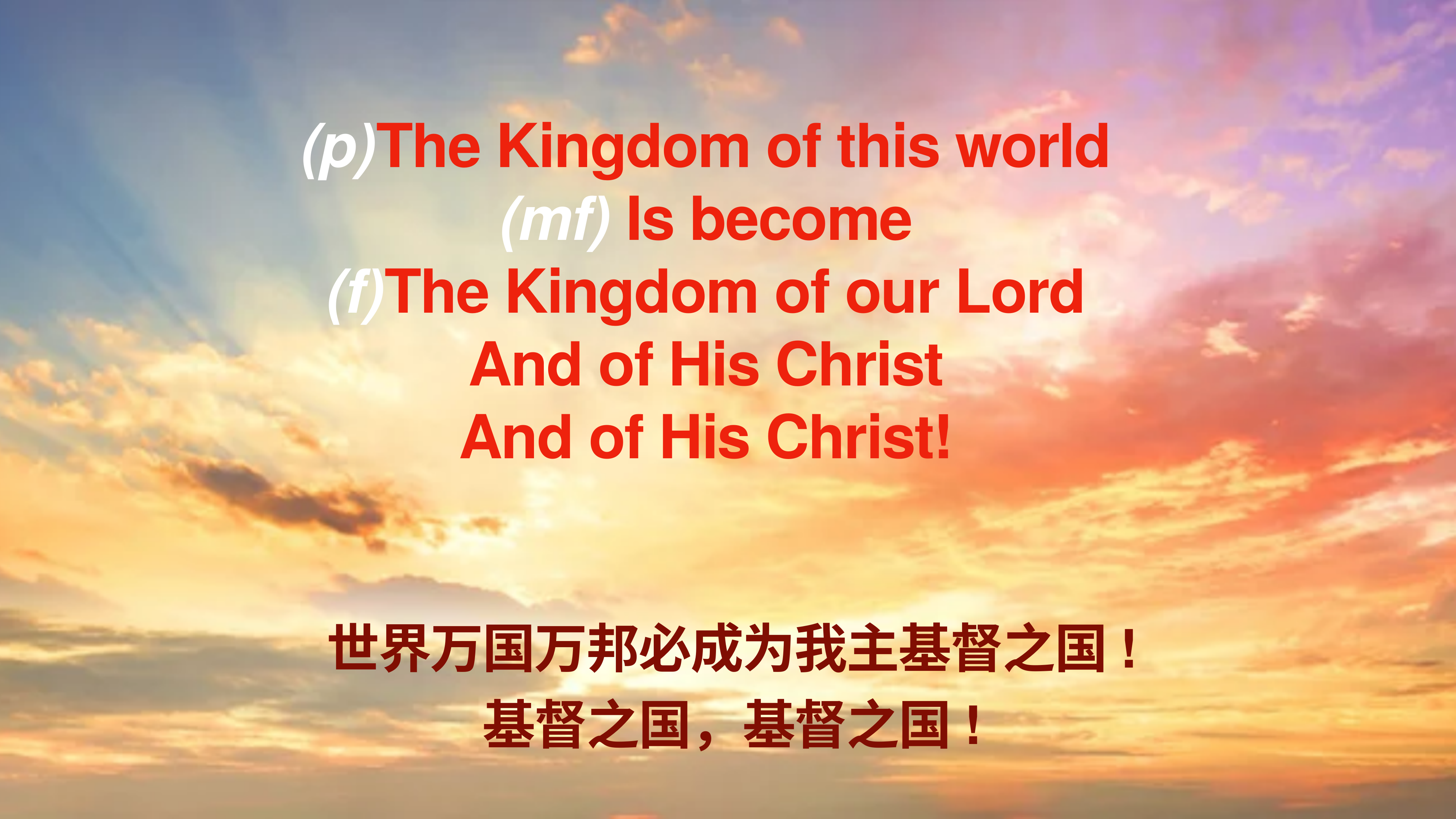

(p)The Kingdom of this world
(mf) Is become
(f)The Kingdom of our Lord
And of His Christ
And of His Christ!
世界万国万邦必成为我主基督之国!
基督之国，基督之国!